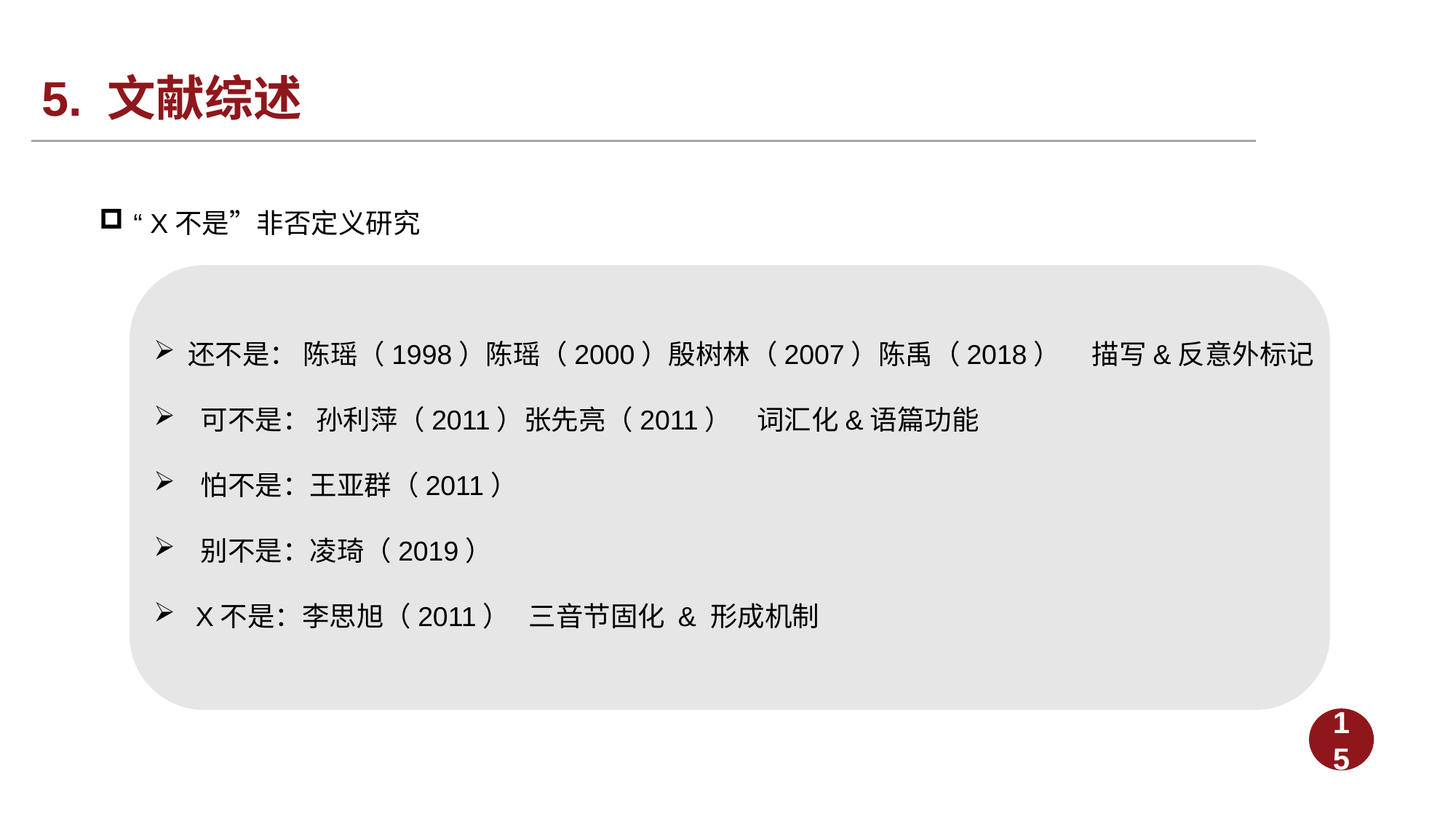

# 5. 文献综述

“ X不是”非否定义研究

还不是： 陈瑶（1998）陈瑶（2000）殷树林（2007）陈禹（2018）     描写&反意外标记

 可不是： 孙利萍（2011）张先亮（2011）    词汇化&语篇功能

 怕不是：王亚群（2011）

 别不是：凌琦（2019）

 X不是：李思旭（2011）   三音节固化 & 形成机制

15